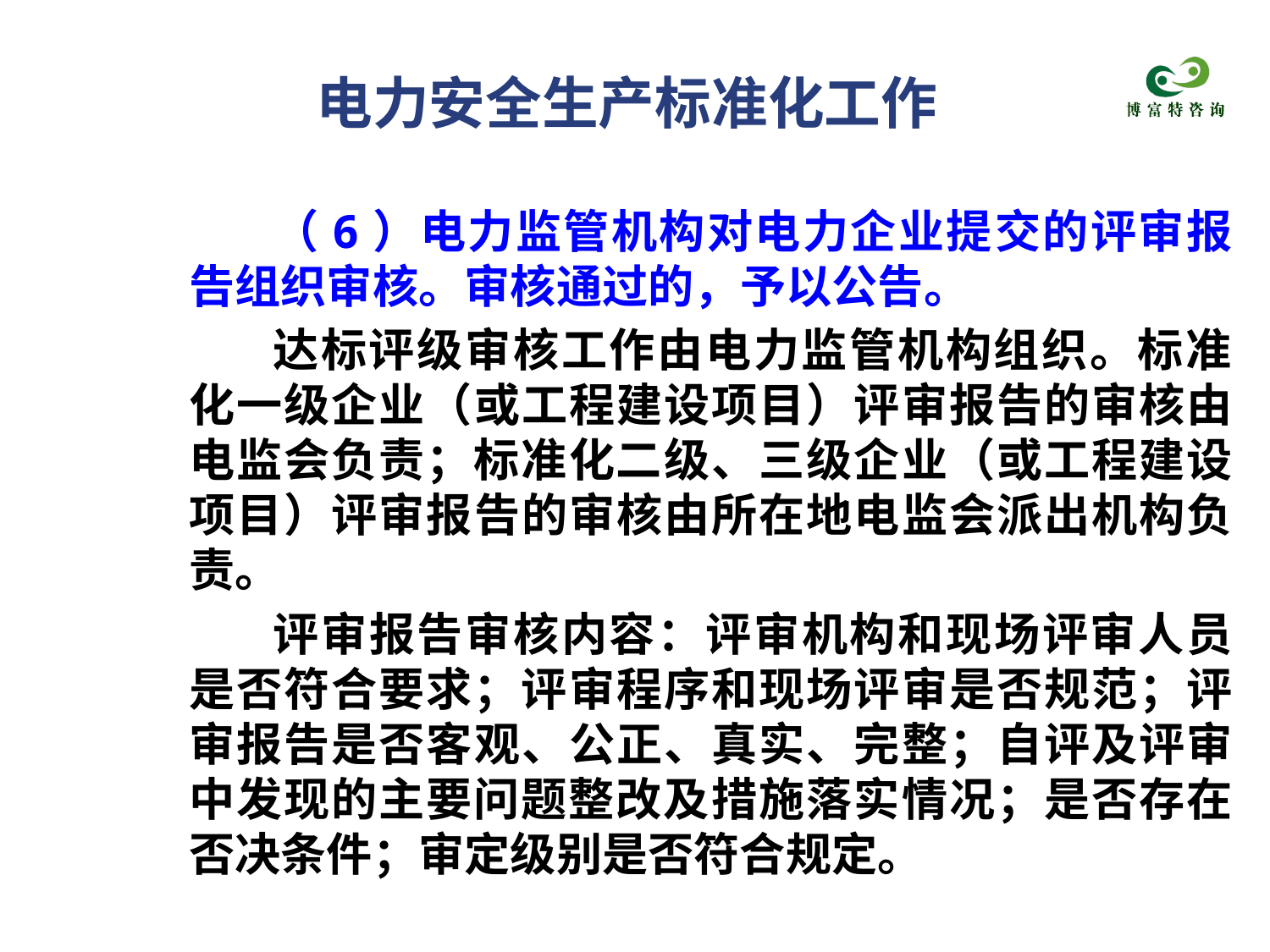

电力安全生产标准化工作
（6）电力监管机构对电力企业提交的评审报告组织审核。审核通过的，予以公告。
达标评级审核工作由电力监管机构组织。标准化一级企业（或工程建设项目）评审报告的审核由电监会负责；标准化二级、三级企业（或工程建设项目）评审报告的审核由所在地电监会派出机构负责。
评审报告审核内容：评审机构和现场评审人员是否符合要求；评审程序和现场评审是否规范；评审报告是否客观、公正、真实、完整；自评及评审中发现的主要问题整改及措施落实情况；是否存在否决条件；审定级别是否符合规定。